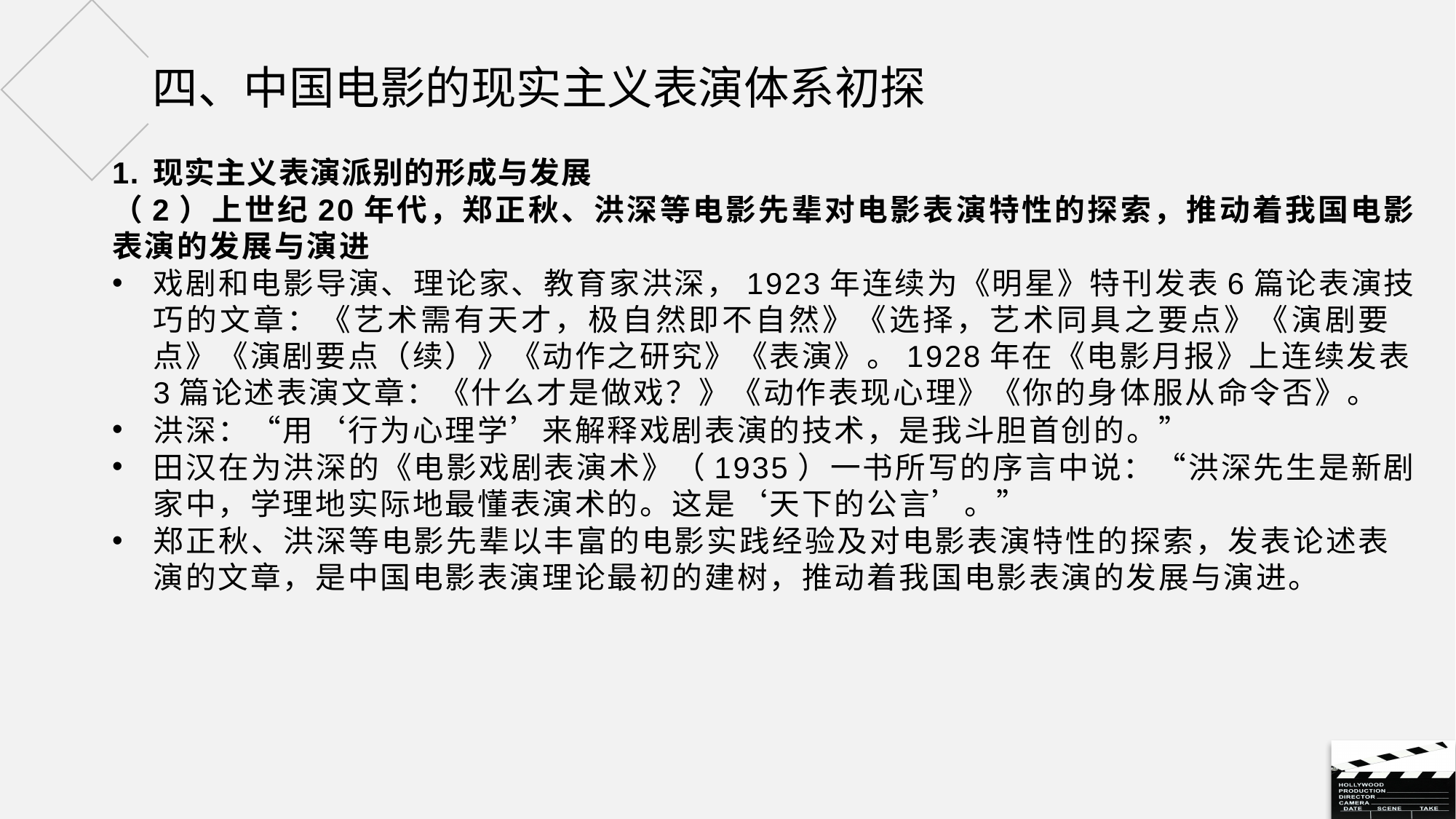

# 四、中国电影的现实主义表演体系初探
现实主义表演派别的形成与发展
（2）上世纪20年代，郑正秋、洪深等电影先辈对电影表演特性的探索，推动着我国电影表演的发展与演进
戏剧和电影导演、理论家、教育家洪深，1923年连续为《明星》特刊发表6篇论表演技巧的文章：《艺术需有天才，极自然即不自然》《选择，艺术同具之要点》《演剧要点》《演剧要点（续）》《动作之研究》《表演》。1928年在《电影月报》上连续发表3篇论述表演文章：《什么才是做戏？》《动作表现心理》《你的身体服从命令否》。
洪深：“用‘行为心理学’来解释戏剧表演的技术，是我斗胆首创的。”
田汉在为洪深的《电影戏剧表演术》（1935）一书所写的序言中说：“洪深先生是新剧家中，学理地实际地最懂表演术的。这是‘天下的公言’。”
郑正秋、洪深等电影先辈以丰富的电影实践经验及对电影表演特性的探索，发表论述表演的文章，是中国电影表演理论最初的建树，推动着我国电影表演的发展与演进。